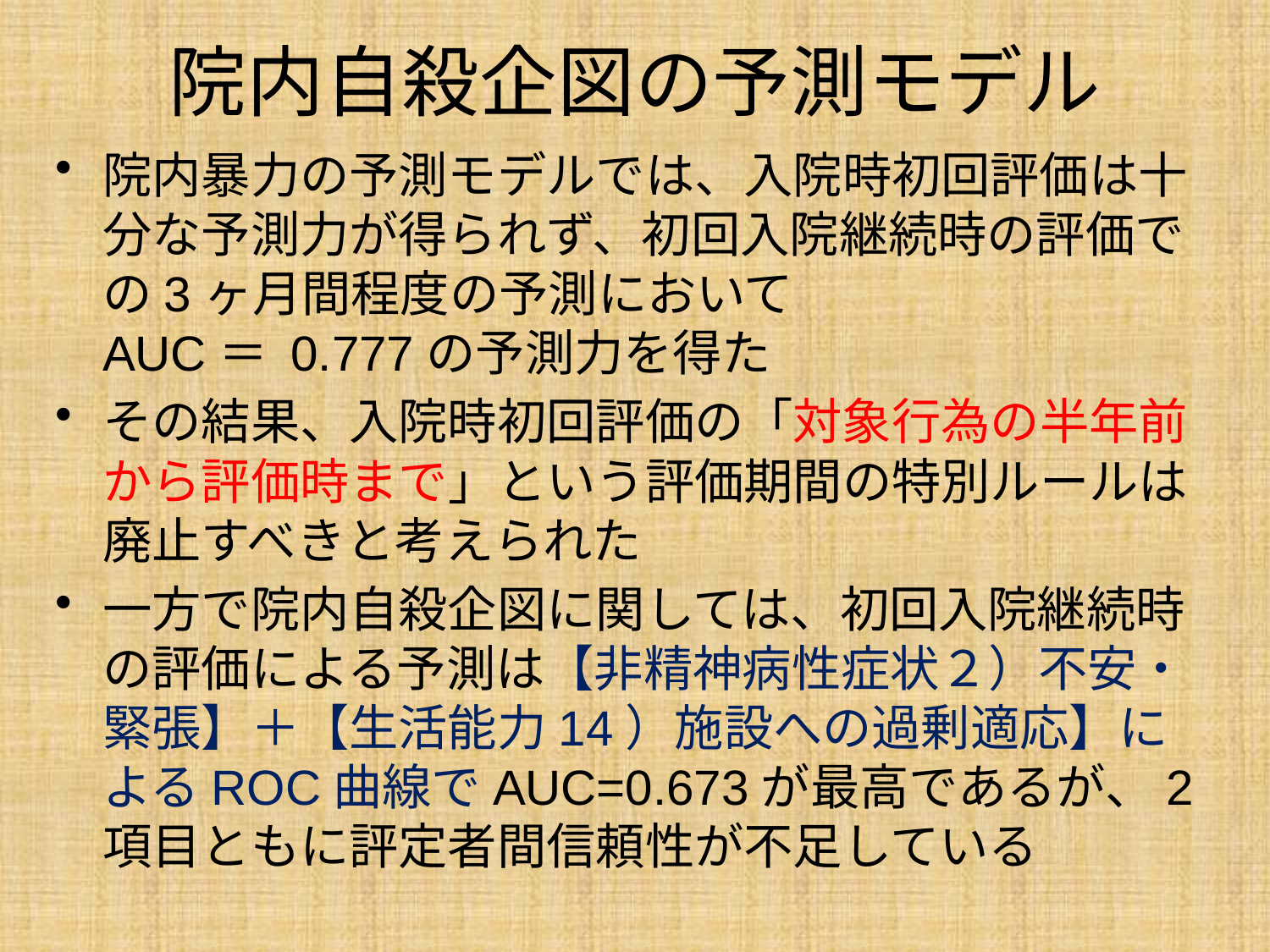

# 院内自殺企図の予測モデル
院内暴力の予測モデルでは、入院時初回評価は十分な予測力が得られず、初回入院継続時の評価での3ヶ月間程度の予測において
AUC＝ 0.777の予測力を得た
その結果、入院時初回評価の「対象行為の半年前から評価時まで」という評価期間の特別ルールは廃止すべきと考えられた
一方で院内自殺企図に関しては、初回入院継続時の評価による予測は【非精神病性症状２）不安・緊張】＋【生活能力14）施設への過剰適応】によるROC曲線でAUC=0.673が最高であるが、2項目ともに評定者間信頼性が不足している